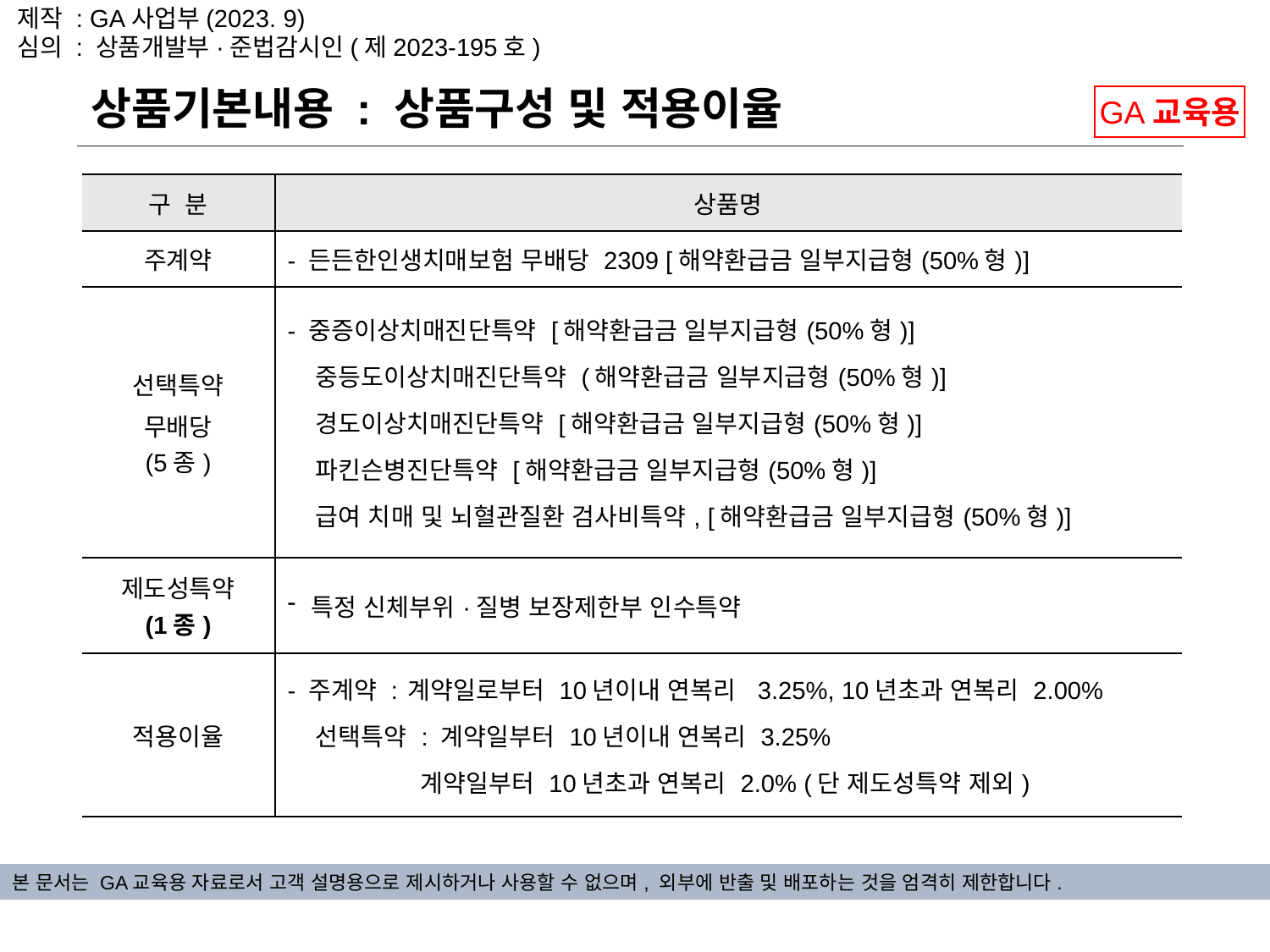

제작 : GA사업부(2023. 9)
심의 : 상품개발부·준법감시인(제2023-195호)
상품기본내용 : 상품구성 및 적용이율
GA교육용
| 구 분 | 상품명 |
| --- | --- |
| 주계약 | - 든든한인생치매보험 무배당 2309 [해약환급금 일부지급형(50%형)] |
| 선택특약 무배당 (5종) | - 중증이상치매진단특약 [해약환급금 일부지급형(50%형)] 중등도이상치매진단특약 (해약환급금 일부지급형(50%형)] 경도이상치매진단특약 [해약환급금 일부지급형(50%형)] 파킨슨병진단특약 [해약환급금 일부지급형(50%형)] 급여 치매 및 뇌혈관질환 검사비특약, [해약환급금 일부지급형(50%형)] |
| 제도성특약 (1종) | 특정 신체부위·질병 보장제한부 인수특약 |
| 적용이율 | - 주계약 : 계약일로부터 10년이내 연복리 3.25%, 10년초과 연복리 2.00% 선택특약 : 계약일부터 10년이내 연복리 3.25% 계약일부터 10년초과 연복리 2.0% (단 제도성특약 제외) |
본 문서는 GA교육용 자료로서 고객 설명용으로 제시하거나 사용할 수 없으며, 외부에 반출 및 배포하는 것을 엄격히 제한합니다.